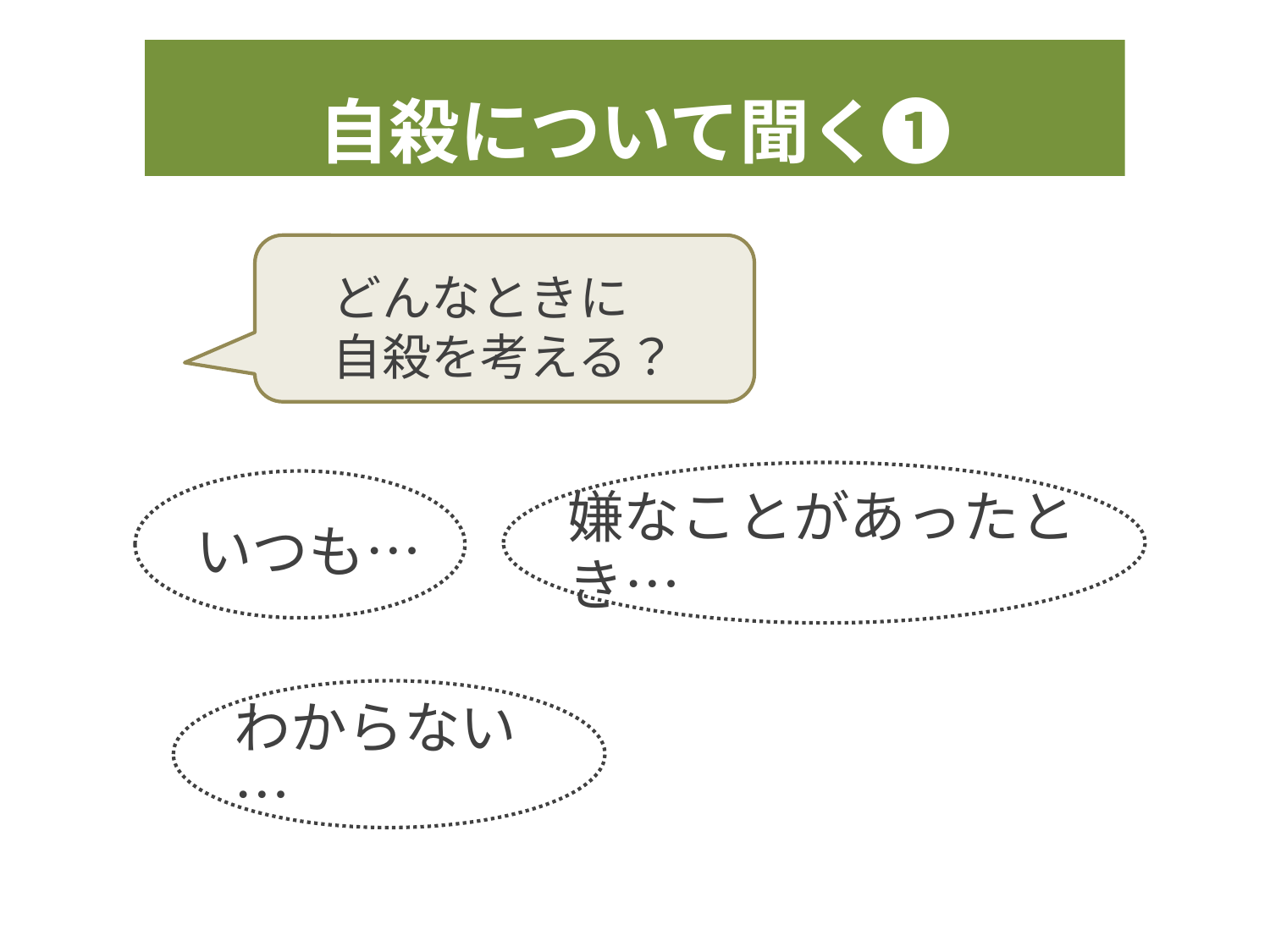

自殺について聞く❶

どんなときに
自殺を考える？

嫌なことがあったとき…
いつも…

わからない…